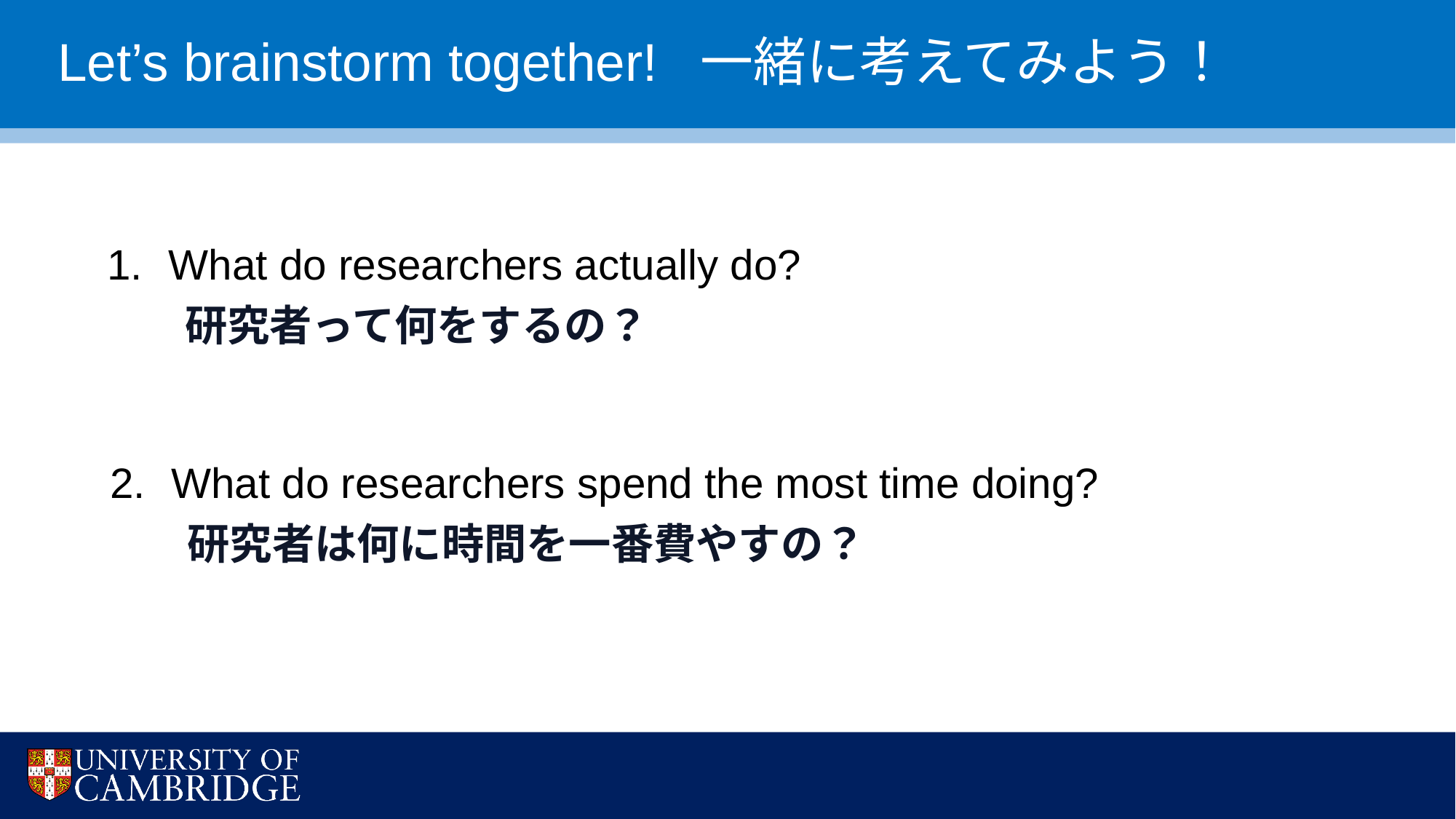

# Let’s brainstorm together!  一緒に考えてみよう！
What do researchers actually do?
       研究者って何をするの？
What do researchers spend the most time doing?
       研究者は何に時間を一番費やすの？